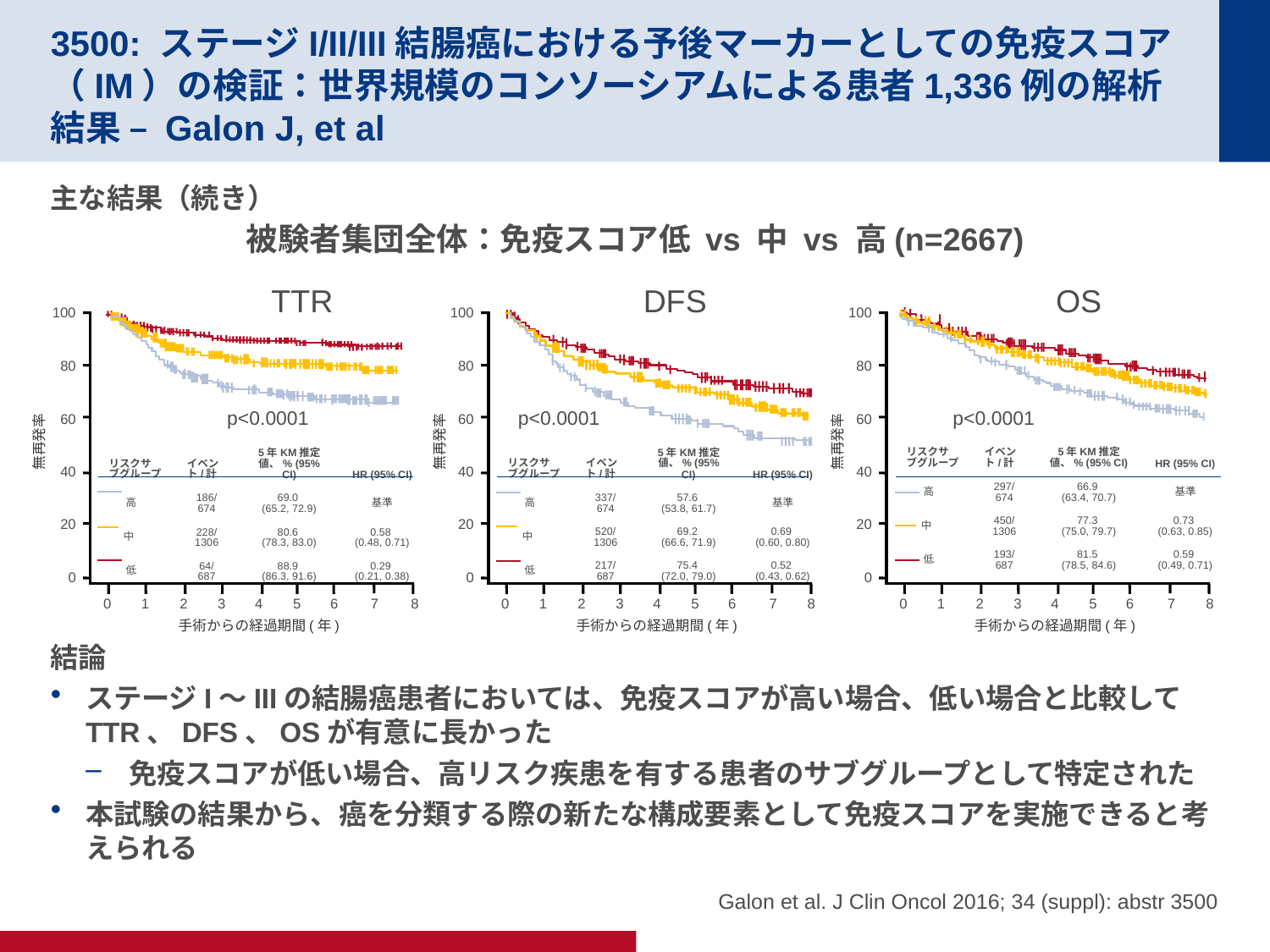

# 3500: ステージI/II/III結腸癌における予後マーカーとしての免疫スコア（IM）の検証：世界規模のコンソーシアムによる患者1,336例の解析結果 – Galon J, et al
主な結果（続き）

結論
ステージI～IIIの結腸癌患者においては、免疫スコアが高い場合、低い場合と比較してTTR、DFS、OSが有意に長かった
免疫スコアが低い場合、高リスク疾患を有する患者のサブグループとして特定された
本試験の結果から、癌を分類する際の新たな構成要素として免疫スコアを実施できると考えられる
被験者集団全体：免疫スコア低 vs 中 vs 高(n=2667)
DFS
TTR
OS
100
100

80
60
無再発率
40
20
0
0
1
2
3
4
5
6
7
8
手術からの経過期間(年)
100

80
60
無再発率
40
20
0
0
1
2
3
4
5
6
7
8
手術からの経過期間(年)

80
p<0.0001
p<0.0001
p<0.0001
60
p<0.0001
p<0.0001
無再発率
p<0.0001
| リスクサブグループ | イベント/計 | 5年KM推定値、% (95% CI) | HR (95% CI) |
| --- | --- | --- | --- |
| 高 | 297/ 674 | 66.9 (63.4, 70.7) | 基準 |
| 中 | 450/ 1306 | 77.3 (75.0, 79.7) | 0.73 (0.63, 0.85) |
| 低 | 193/ 687 | 81.5 (78.5, 84.6) | 0.59 (0.49, 0.71) |
| リスクサブグループ | イベント/計 | 5年KM推定値、% (95% CI) | HR (95% CI) |
| --- | --- | --- | --- |
| 高 | 337/ 674 | 57.6 (53.8, 61.7) | 基準 |
| 中 | 520/ 1306 | 69.2 (66.6, 71.9) | 0.69 (0.60, 0.80) |
| 低 | 217/ 687 | 75.4 (72.0, 79.0) | 0.52 (0.43, 0.62) |
| リスクサブグループ | イベント/計 | 5年KM推定値、% (95% CI) | HR (95% CI) |
| --- | --- | --- | --- |
| 高 | 186/ 674 | 69.0 (65.2, 72.9) | 基準 |
| 中 | 228/ 1306 | 80.6 (78.3, 83.0) | 0.58 (0.48, 0.71) |
| 低 | 64/ 687 | 88.9 (86.3, 91.6) | 0.29 (0.21, 0.38) |
40
20
0
0
1
2
3
4
5
6
7
8
手術からの経過期間(年)
 Galon et al. J Clin Oncol 2016; 34 (suppl): abstr 3500